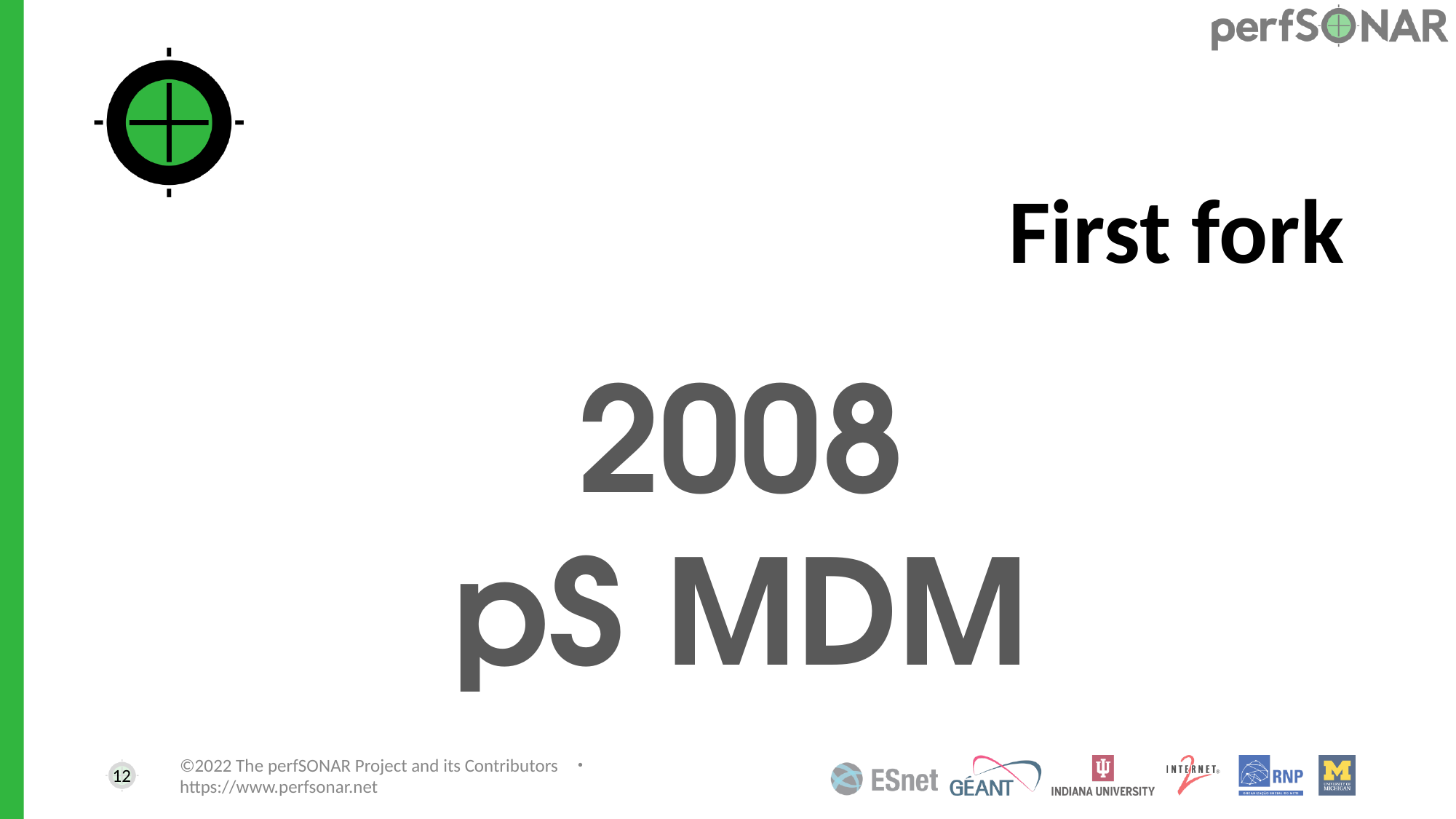

# First fork
2008
pS MDM
12
©2022 The perfSONAR Project and its Contributors  ・  https://www.perfsonar.net